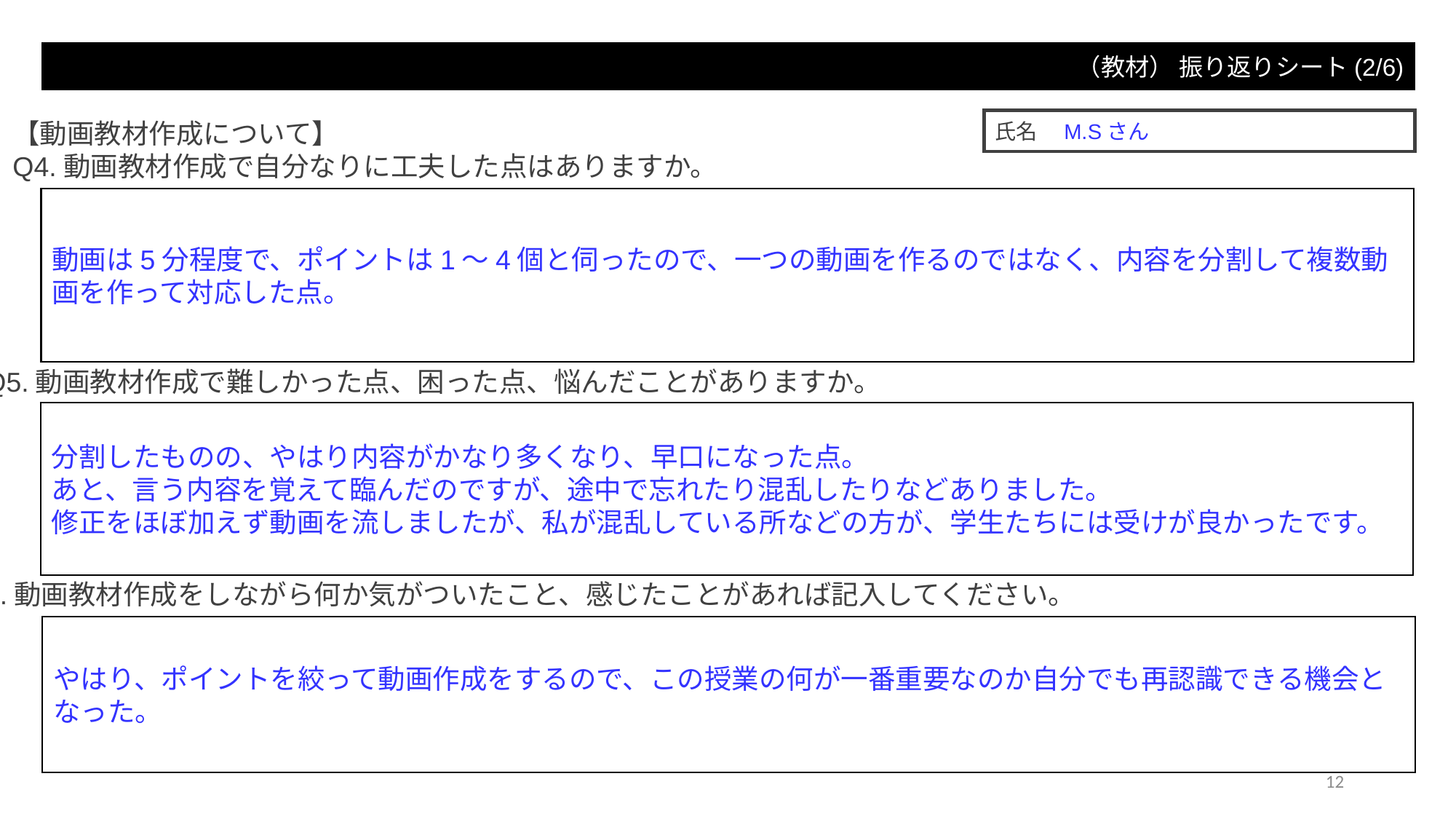

（教材） 振り返りシート(2/6)
氏名　M.Sさん
【動画教材作成について】
Q4.動画教材作成で自分なりに工夫した点はありますか。
動画は5分程度で、ポイントは1～4個と伺ったので、一つの動画を作るのではなく、内容を分割して複数動画を作って対応した点。
Q5.動画教材作成で難しかった点、困った点、悩んだことがありますか。
分割したものの、やはり内容がかなり多くなり、早口になった点。
あと、言う内容を覚えて臨んだのですが、途中で忘れたり混乱したりなどありました。
修正をほぼ加えず動画を流しましたが、私が混乱している所などの方が、学生たちには受けが良かったです。
Q6.動画教材作成をしながら何か気がついたこと、感じたことがあれば記入してください。
やはり、ポイントを絞って動画作成をするので、この授業の何が一番重要なのか自分でも再認識できる機会となった。
12